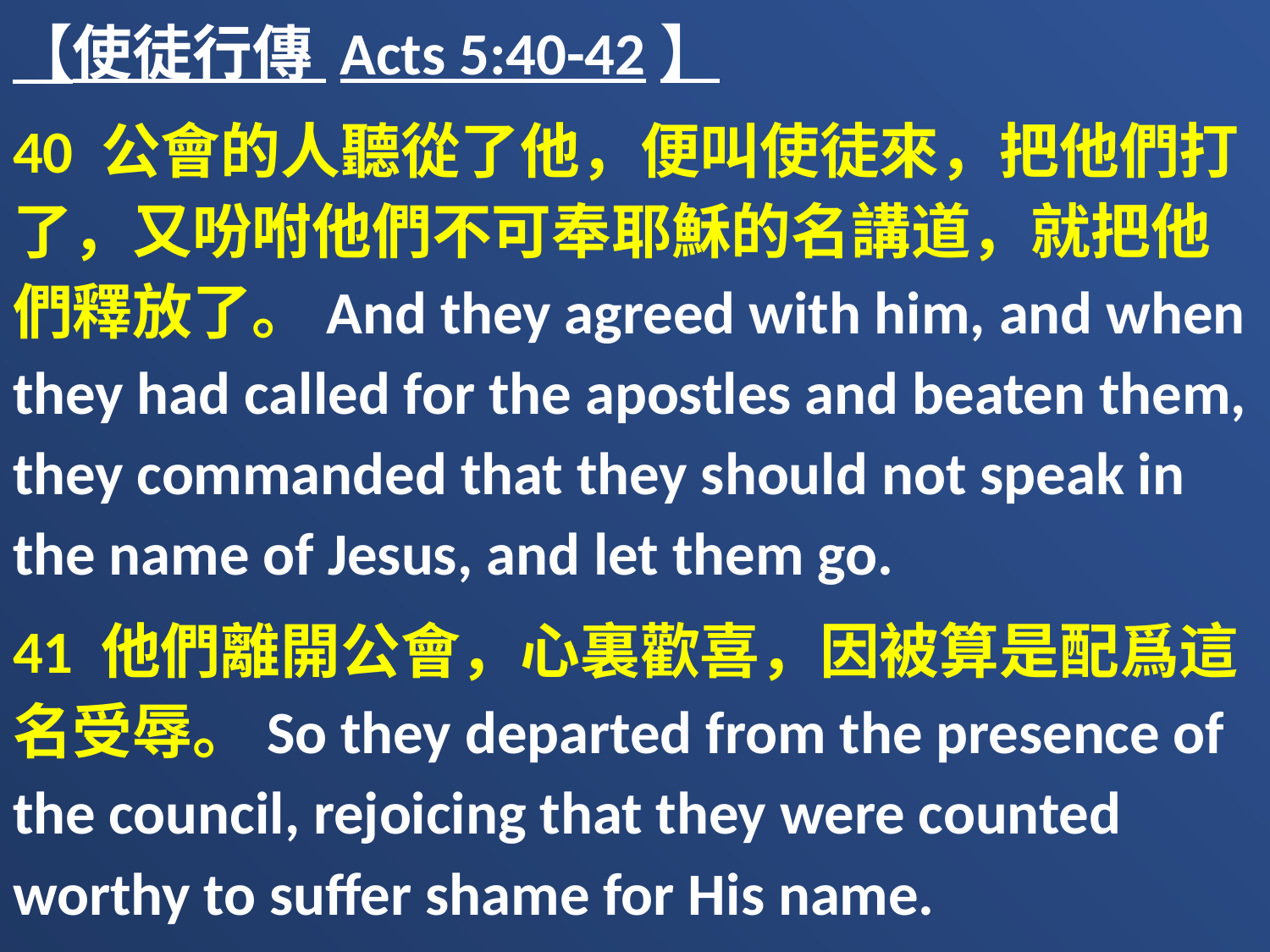

【使徒行傳 Acts 5:40-42】
40 公會的人聽從了他，便叫使徒來，把他們打了，又吩咐他們不可奉耶穌的名講道，就把他們釋放了。And they agreed with him, and when they had called for the apostles and beaten them, they commanded that they should not speak in the name of Jesus, and let them go.
41 他們離開公會，心裏歡喜，因被算是配爲這名受辱。So they departed from the presence of the council, rejoicing that they were counted worthy to suffer shame for His name.